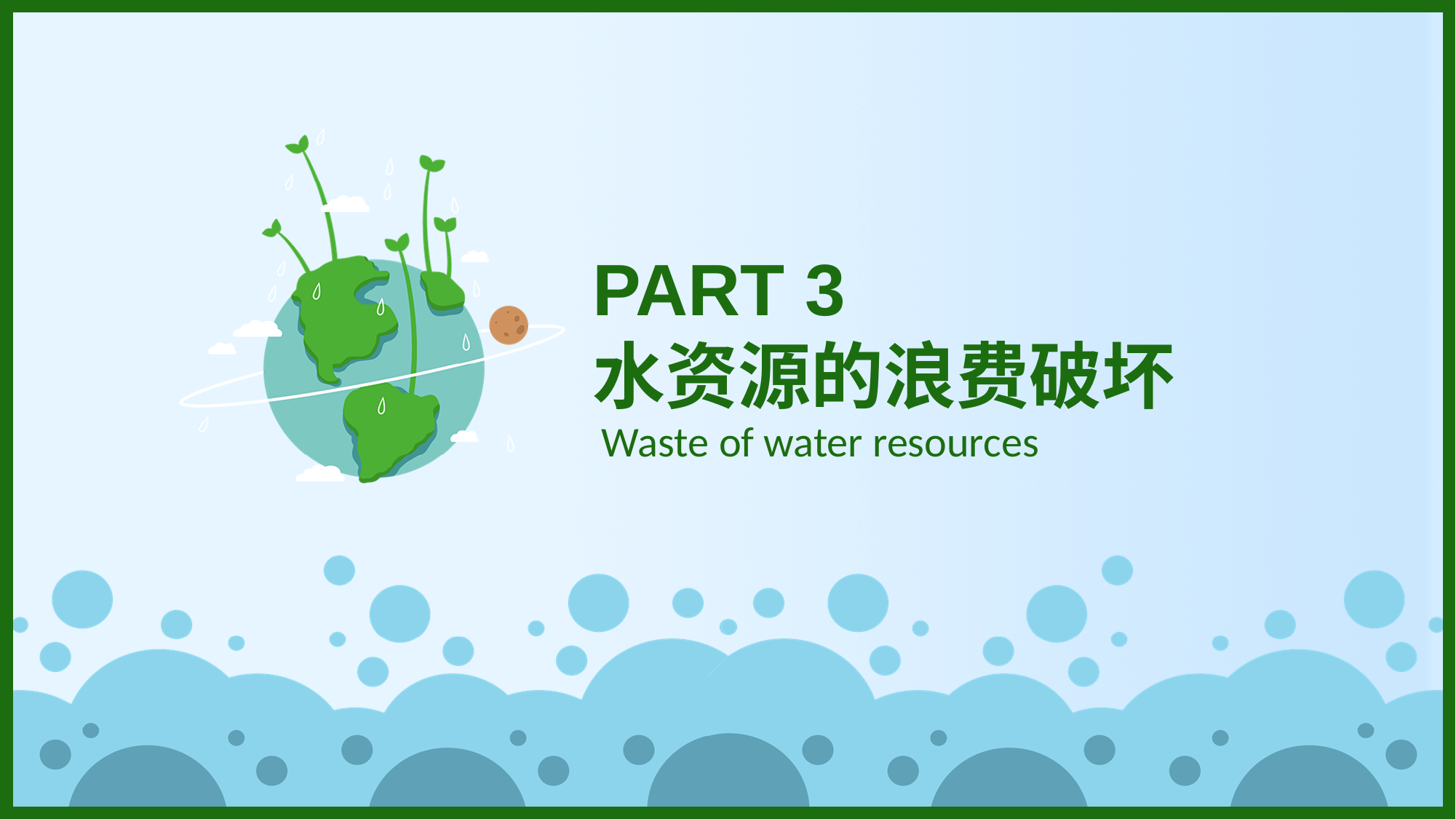

PART 3
水资源的浪费破坏
Waste of water resources